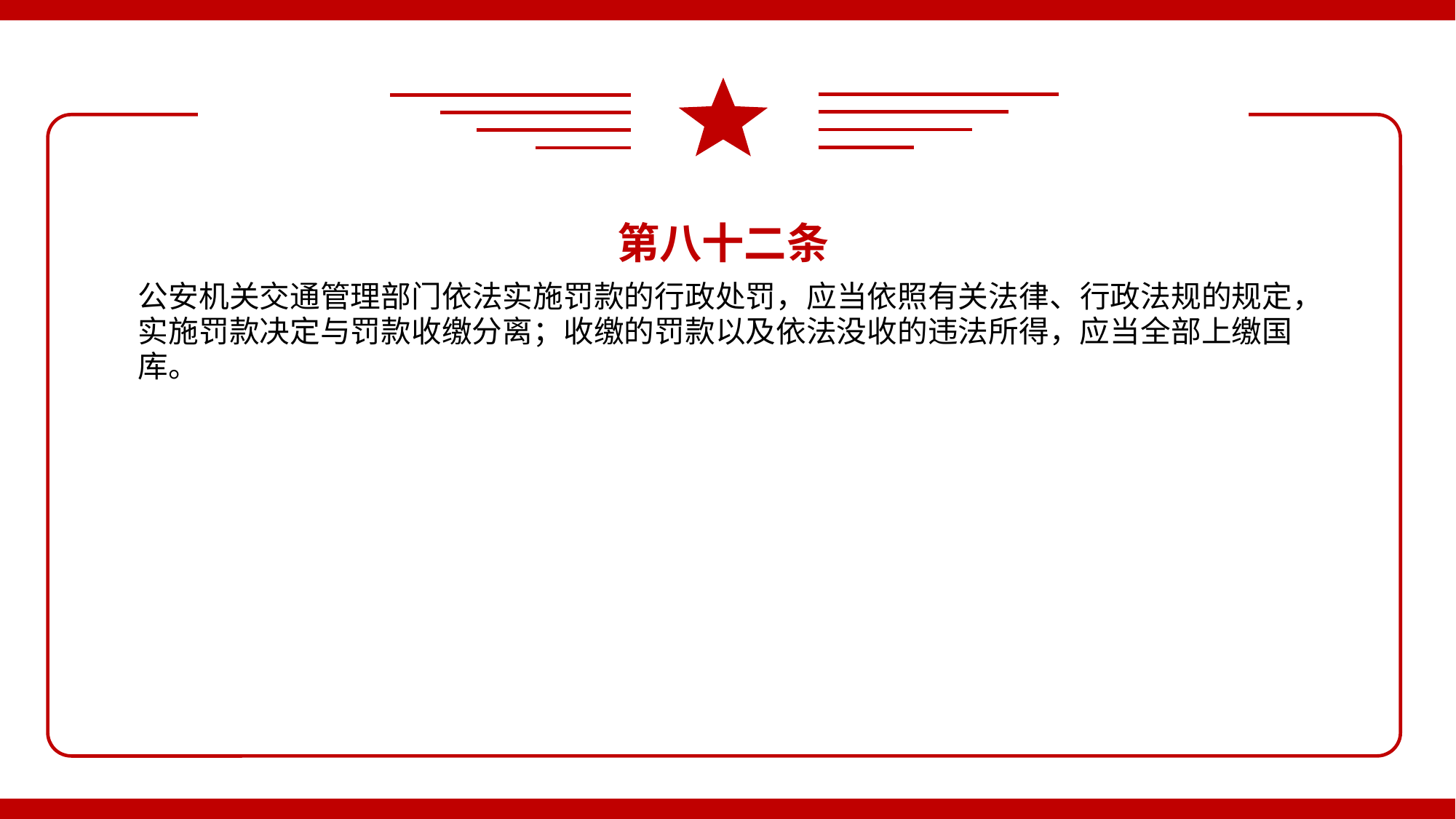

第八十二条
公安机关交通管理部门依法实施罚款的行政处罚，应当依照有关法律、行政法规的规定，实施罚款决定与罚款收缴分离；收缴的罚款以及依法没收的违法所得，应当全部上缴国库。